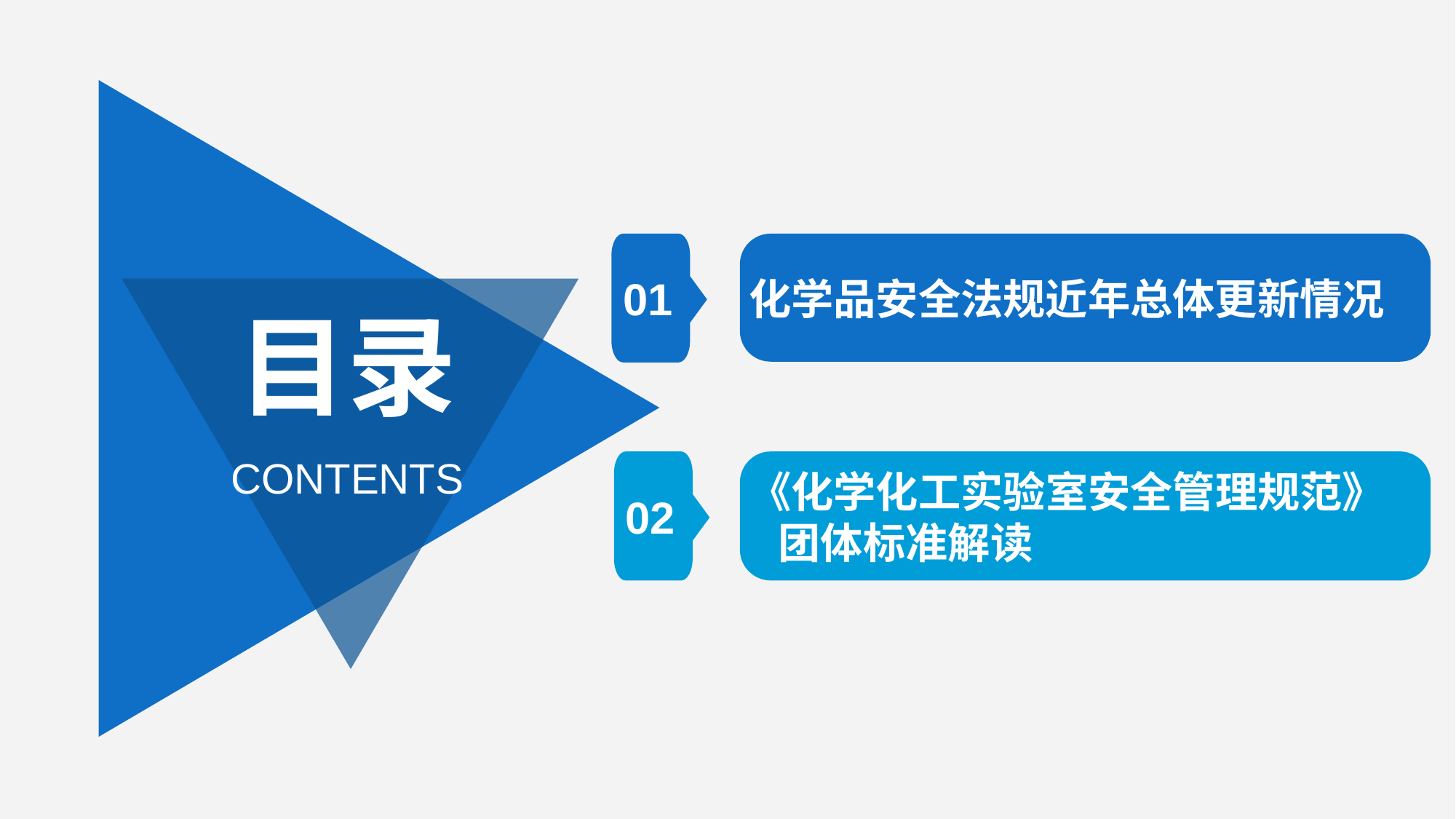

01
化学品安全法规近年总体更新情况

目录
《化学化工实验室安全管理规范》
  团体标准解读
02
CONTENTS